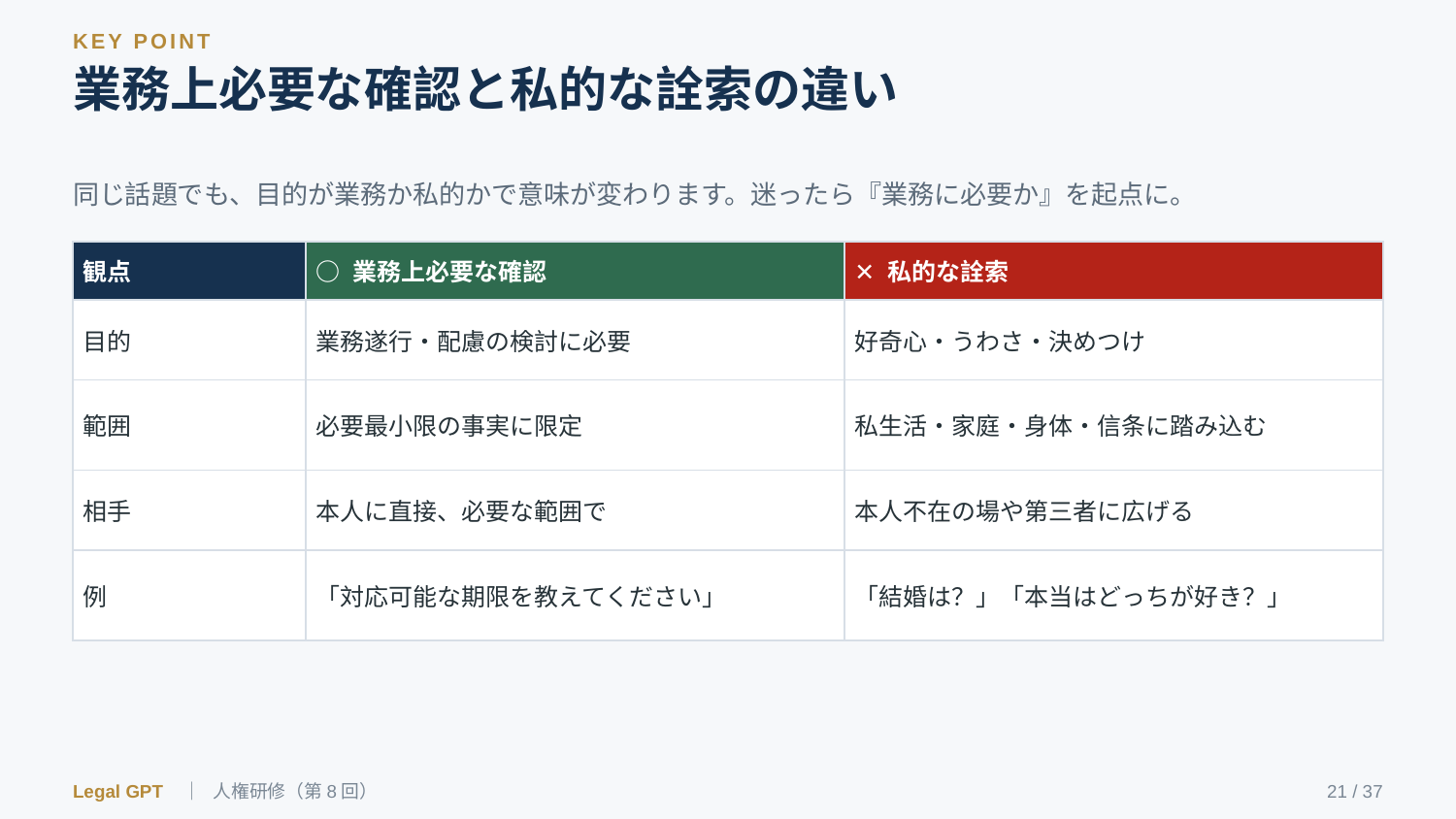

KEY POINT
業務上必要な確認と私的な詮索の違い
同じ話題でも、目的が業務か私的かで意味が変わります。迷ったら『業務に必要か』を起点に。
| 観点 | ○ 業務上必要な確認 | ✕ 私的な詮索 |
| --- | --- | --- |
| 目的 | 業務遂行・配慮の検討に必要 | 好奇心・うわさ・決めつけ |
| 範囲 | 必要最小限の事実に限定 | 私生活・家庭・身体・信条に踏み込む |
| 相手 | 本人に直接、必要な範囲で | 本人不在の場や第三者に広げる |
| 例 | 「対応可能な期限を教えてください」 | 「結婚は？」「本当はどっちが好き？」 |
Legal GPT   ｜   人権研修（第8回）
21 / 37